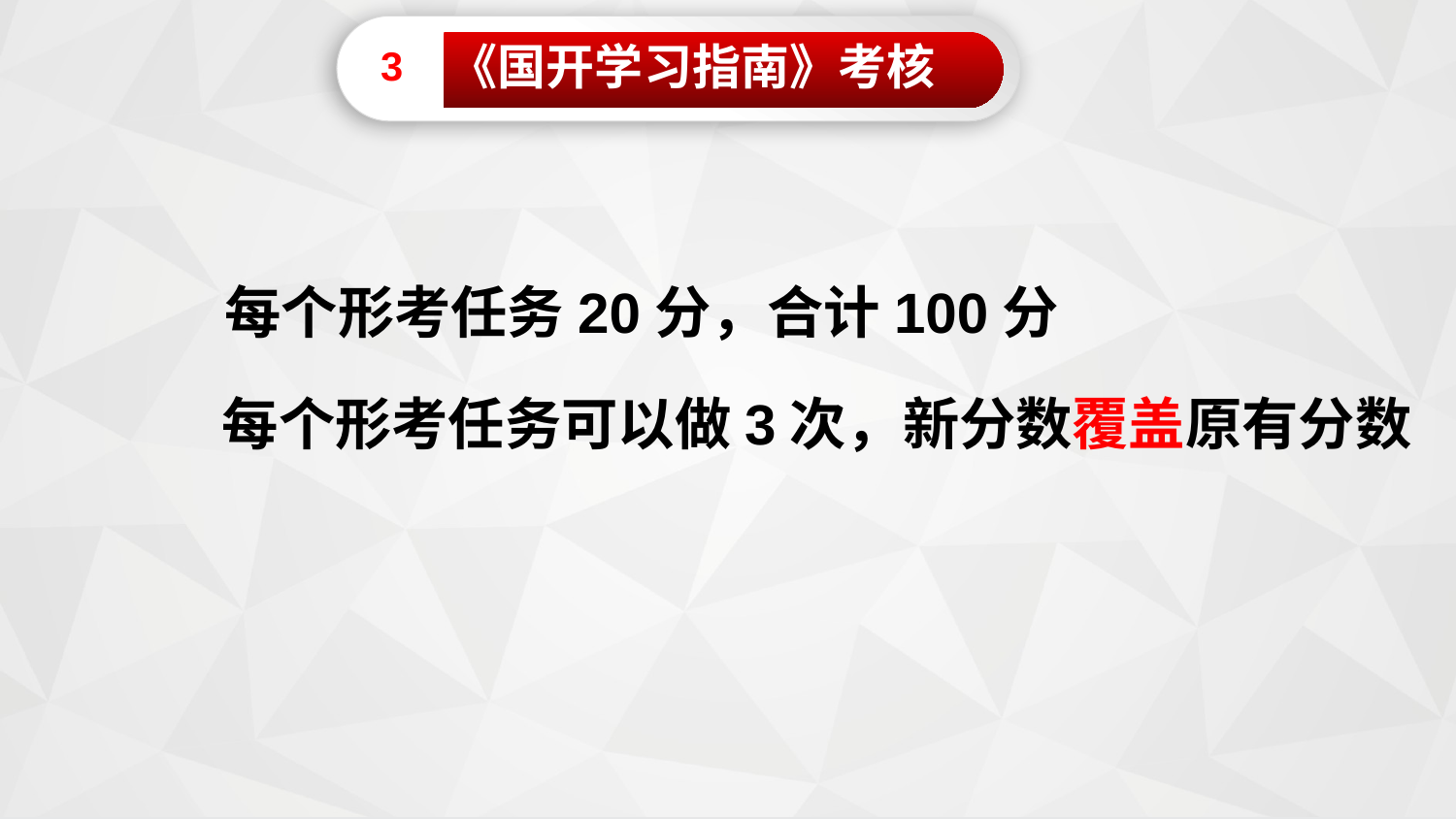

3
《国开学习指南》考核
每个形考任务20分，合计100分
每个形考任务可以做3次，新分数覆盖原有分数